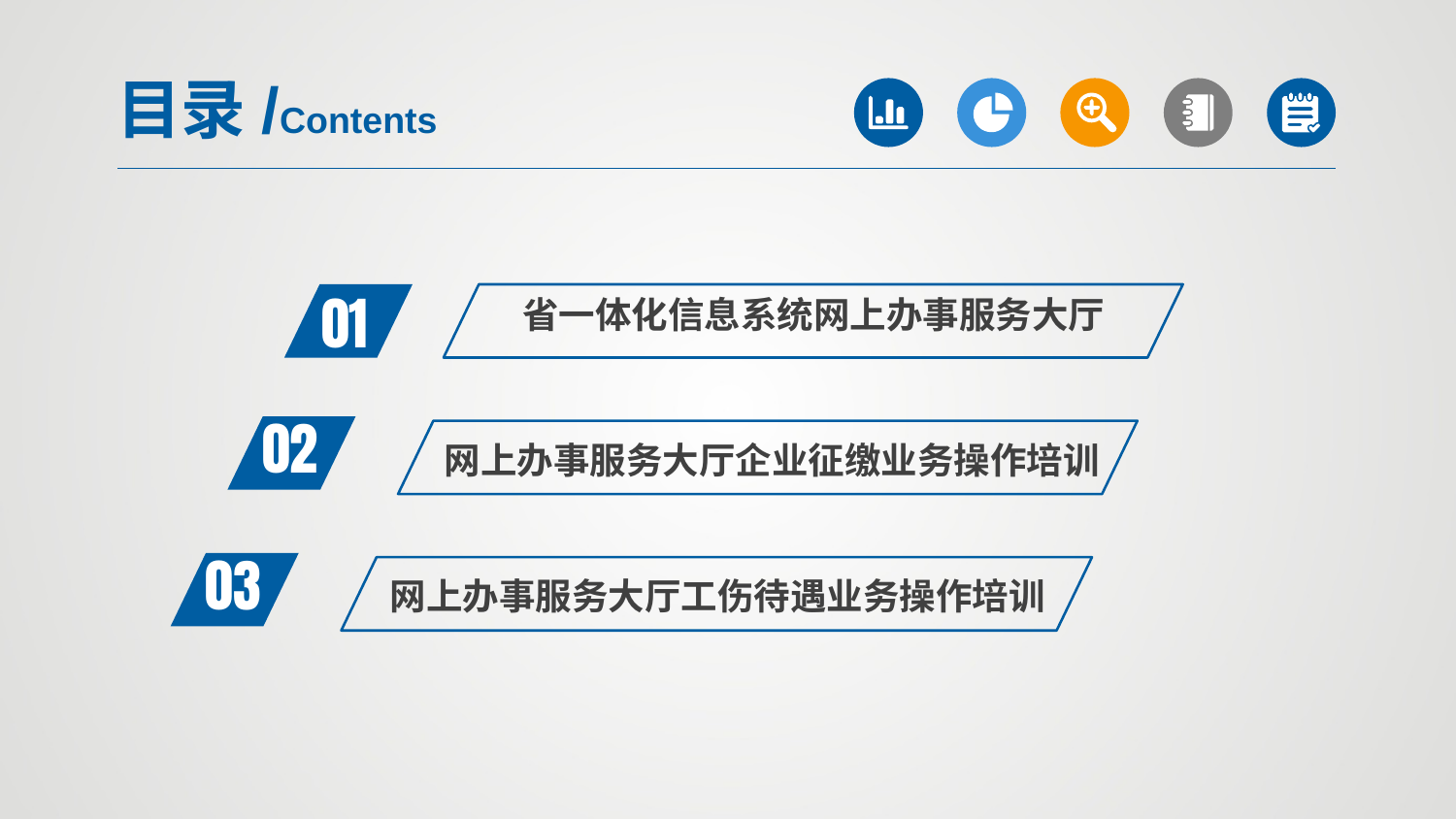

目录/Contents

01

省一体化信息系统网上办事服务大厅
02

网上办事服务大厅企业征缴业务操作培训
03

网上办事服务大厅工伤待遇业务操作培训